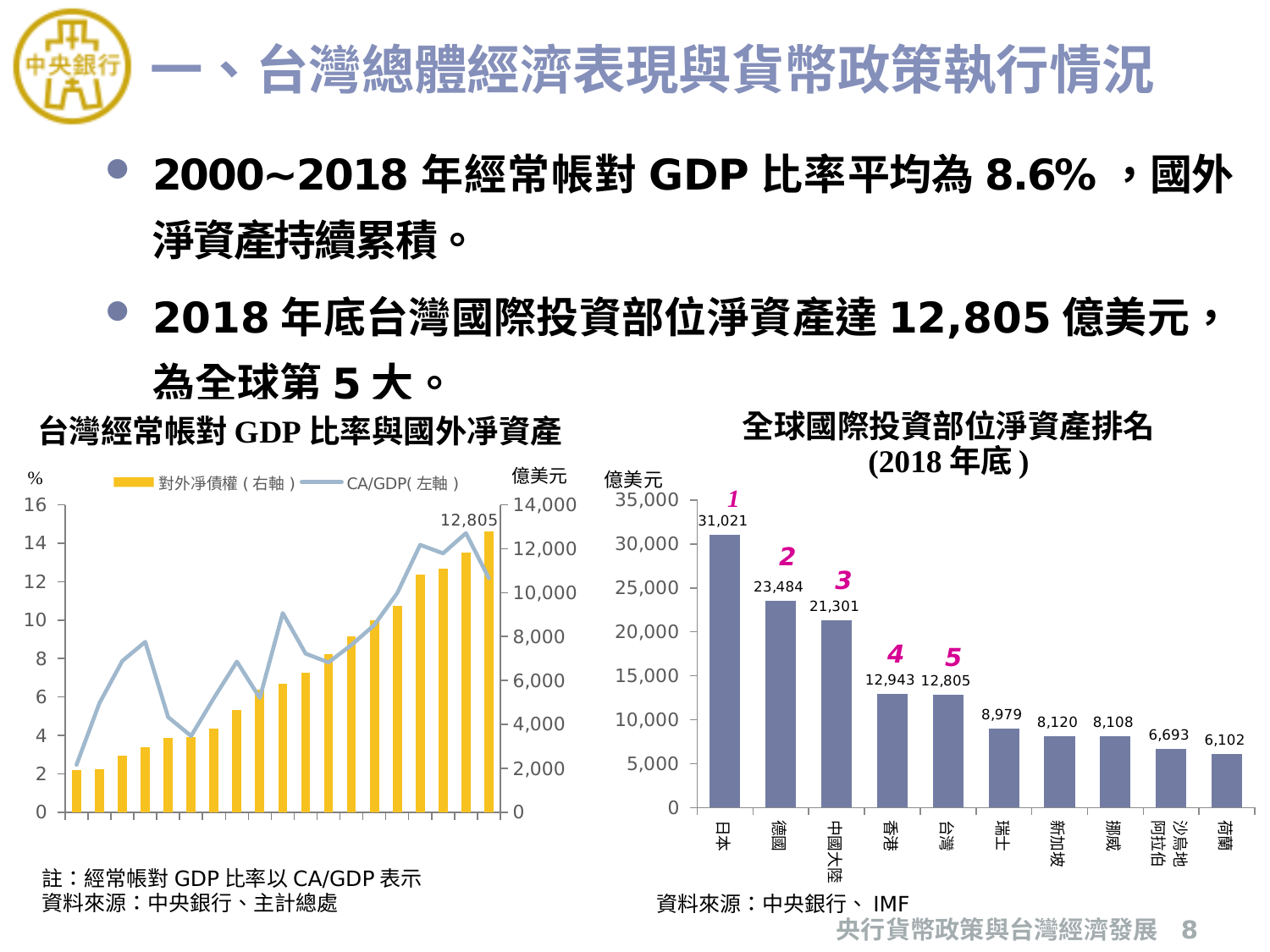

# 一、台灣總體經濟表現與貨幣政策執行情況
2000~2018年經常帳對GDP比率平均為8.6%，國外淨資產持續累積。
2018年底台灣國際投資部位淨資產達12,805億美元，為全球第5大。

### Chart

| Category |  |
|---|---|
| 日本 | 31021.354304885397 |
| 德國 | 23484.255880590208 |
| 中國大陸 | 21300.9010869814 |
| 香港 | 12943.393910238898 |
| 台灣 | 12805.019999999999 |
| 瑞士 | 8978.9971683974 |
| 新加坡 | 8119.970474997997 |
| 挪威 | 8107.620155783759 |
| 沙烏地
阿拉伯 | 6692.950571143111 |
| 荷蘭 | 6102.241699451697 |

### Chart

| Category | 對外凈債權(右軸) | CA/GDP(左軸) |
|---|---|---|
| 2000 | 1935.2 | 2.4796954008423544 |
| 2001 | 1976.51 | 5.6821434514894325 |
| 2002 | 2592.59 | 7.8779441521651155 |
| 2003 | 2970.72 | 8.867196082739571 |
| 2004 | 3403.57 | 4.949796113969565 |
| 2005 | 3439.1 | 3.972121170187003 |
| 2006 | 3820.67 | 5.9541057518354865 |
| 2007 | 4646.21 | 7.841441847477306 |
| 2008 | 5600.96 | 5.948038305740825 |
| 2009 | 5856.94 | 10.368178745871221 |
| 2010 | 6360.12 | 8.256352204077515 |
| 2011 | 7190.82 | 7.799395864948842 |
| 2012 | 8028.23 | 8.705946414706208 |
| 2013 | 8739.59 | 9.747974058567593 |
| 2014 | 9385.94 | 11.408639464373566 |
| 2015 | 10807.1 | 13.917102073589795 |
| 2016 | 11085.56 | 13.475731298503051 |
| 2017 | 11827.69 | 14.526907155529273 |
| 2018 | 12805.02 | 12.181926348778045 |
註：經常帳對GDP比率以CA/GDP表示
資料來源：中央銀行、主計總處
資料來源：中央銀行、IMF
央行貨幣政策與台灣經濟發展
8